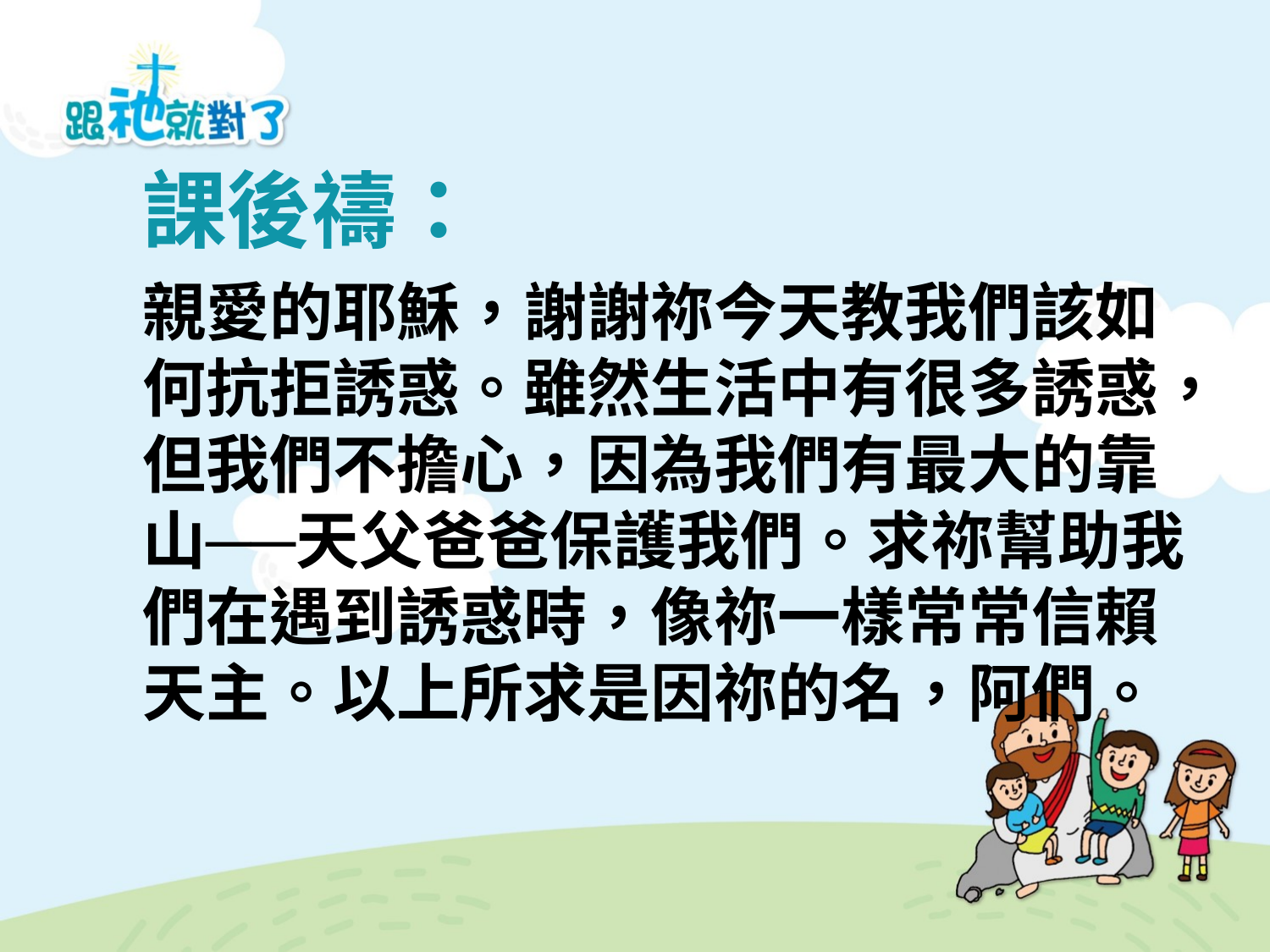

課後禱：
親愛的耶穌，謝謝祢今天教我們該如何抗拒誘惑。雖然生活中有很多誘惑，但我們不擔心，因為我們有最大的靠山──天父爸爸保護我們。求祢幫助我們在遇到誘惑時，像祢一樣常常信賴天主。以上所求是因祢的名，阿們。